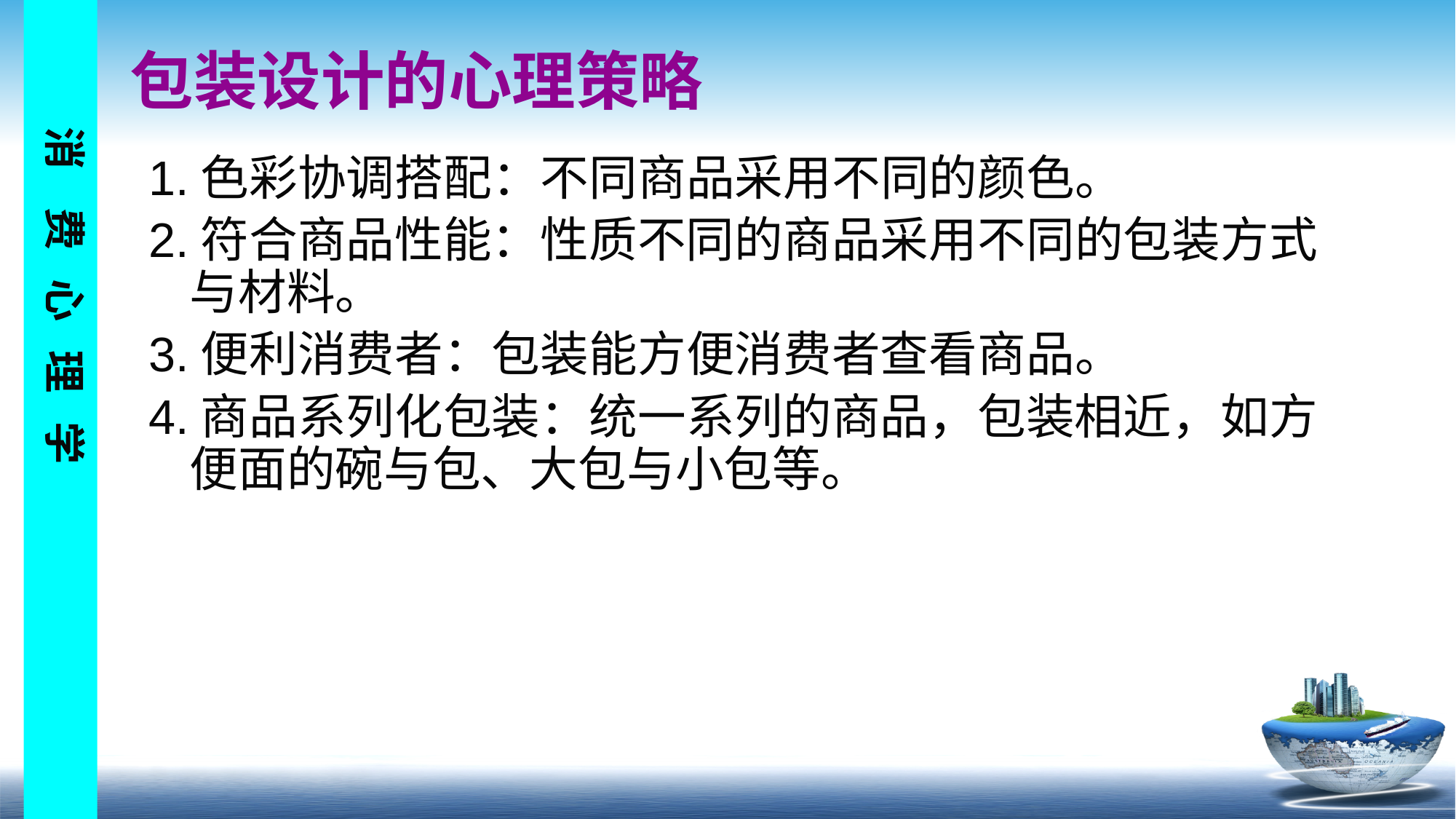

包装设计的心理策略
1.色彩协调搭配：不同商品采用不同的颜色。
2.符合商品性能：性质不同的商品采用不同的包装方式与材料。
3.便利消费者：包装能方便消费者查看商品。
4.商品系列化包装：统一系列的商品，包装相近，如方便面的碗与包、大包与小包等。